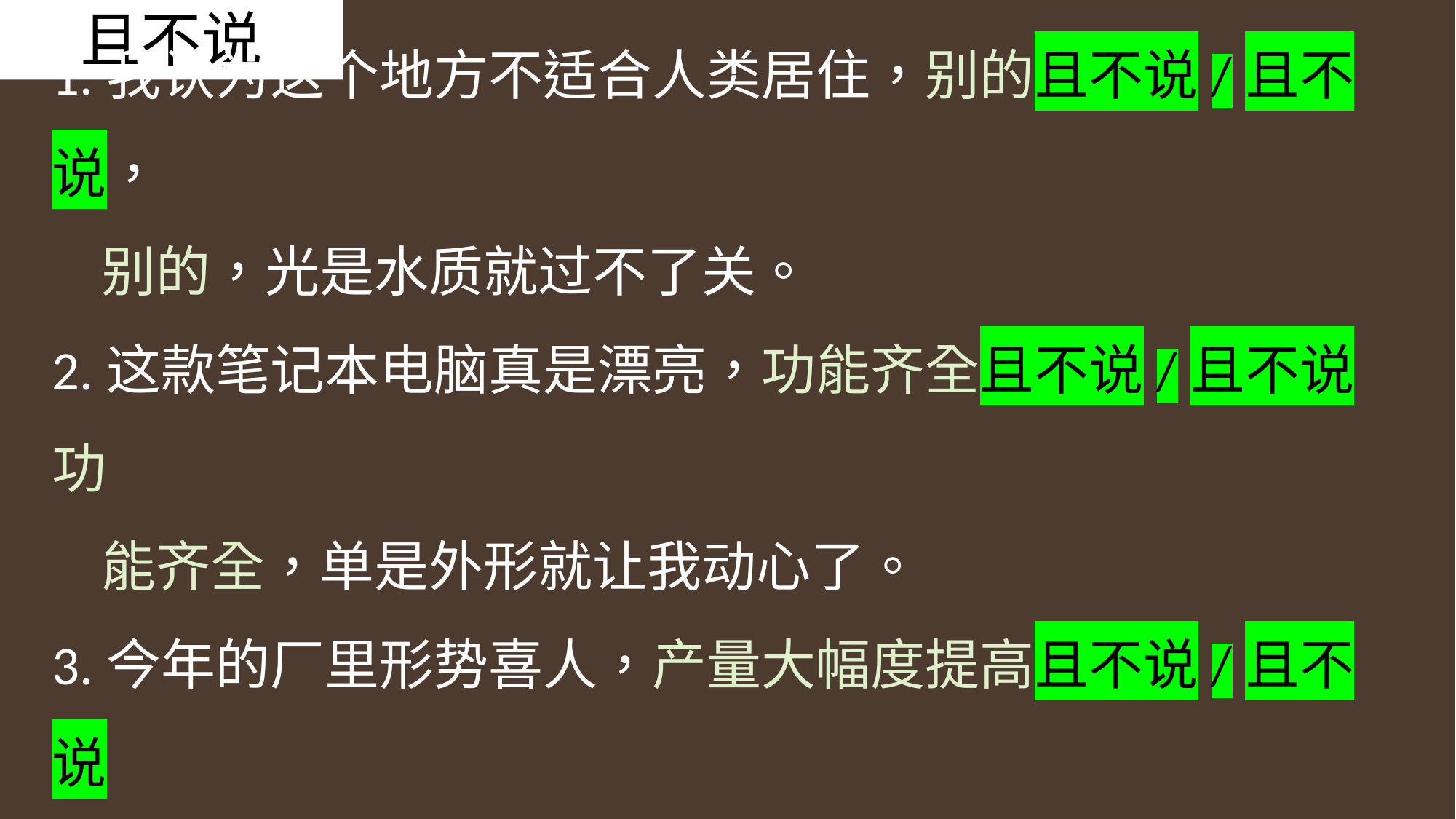

且不说
1.我认为这个地方不适合人类居住，别的且不说/且不说，
   别的，光是水质就过不了关。
2.这款笔记本电脑真是漂亮，功能齐全且不说/且不说功
   能齐全，单是外形就让我动心了。
3.今年的厂里形势喜人，产量大幅度提高且不说/且不说
   产量大幅度提高，单是品种就增加了不少。